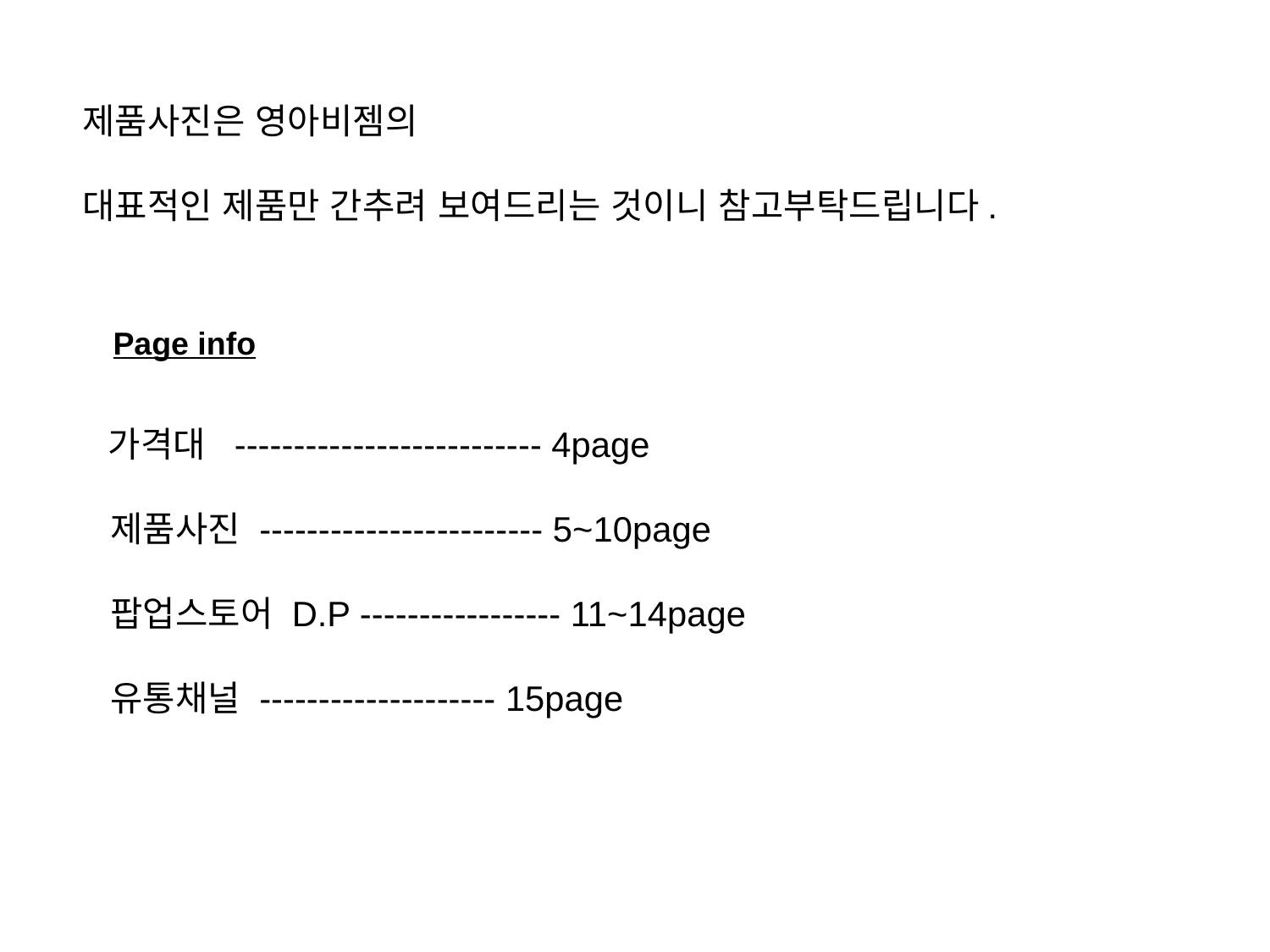

# 제품사진은 영아비젬의 대표적인 제품만 간추려 보여드리는 것이니 참고부탁드립니다.
Page info

 가격대  -------------------------- 4page

 제품사진 ------------------------ 5~10page

 팝업스토어 D.P ----------------- 11~14page

 유통채널 -------------------- 15page